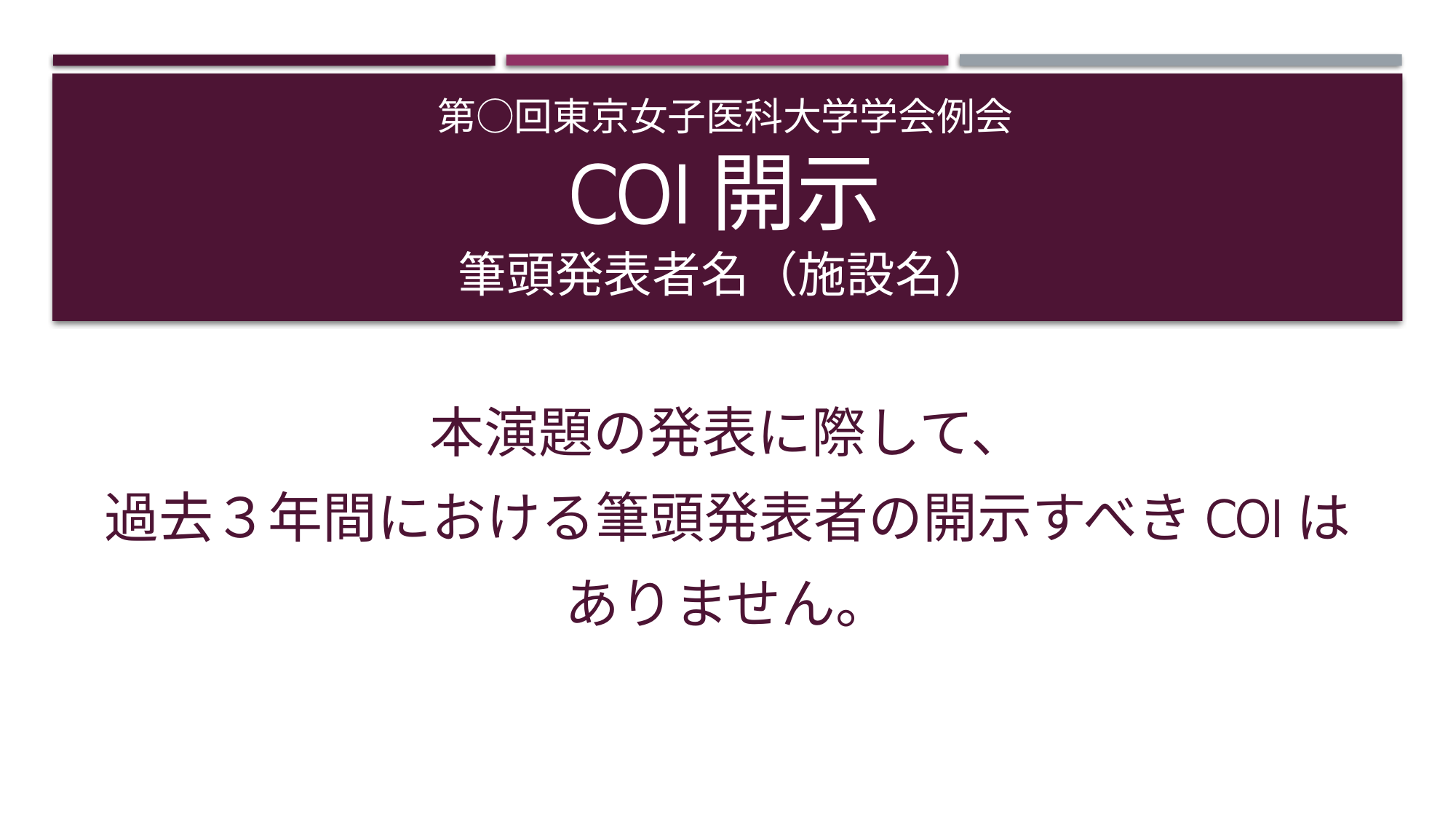

# 第○回東京女子医科大学学会例会 COI開示
筆頭発表者名（施設名）
本演題の発表に際して、
過去３年間における筆頭発表者の開示すべきCOIは
ありません。